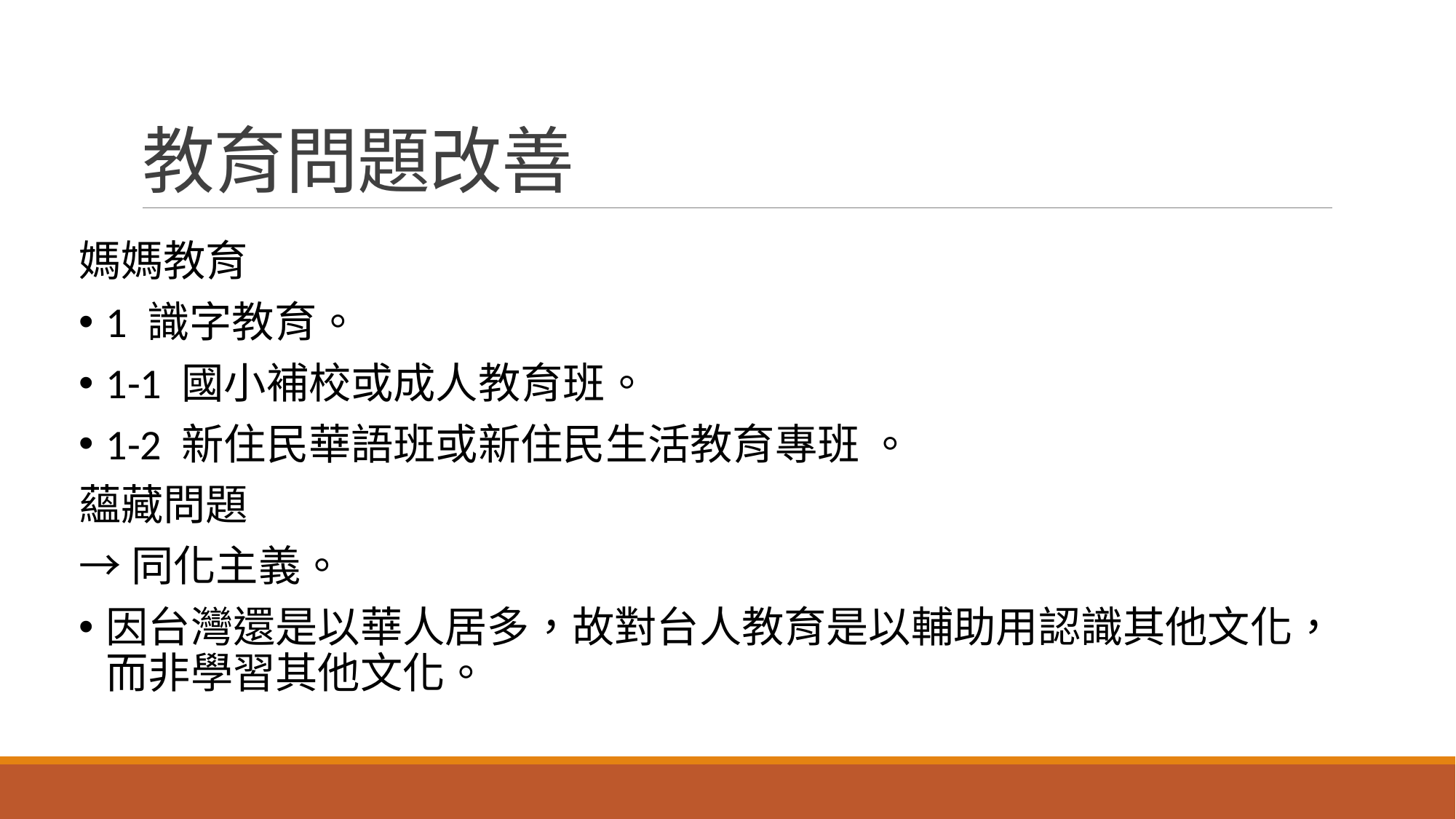

# 教育問題改善
媽媽教育
1 識字教育。
1-1 國小補校或成人教育班。
1-2 新住民華語班或新住民生活教育專班 。
蘊藏問題
→同化主義。
因台灣還是以華人居多，故對台人教育是以輔助用認識其他文化，而非學習其他文化。